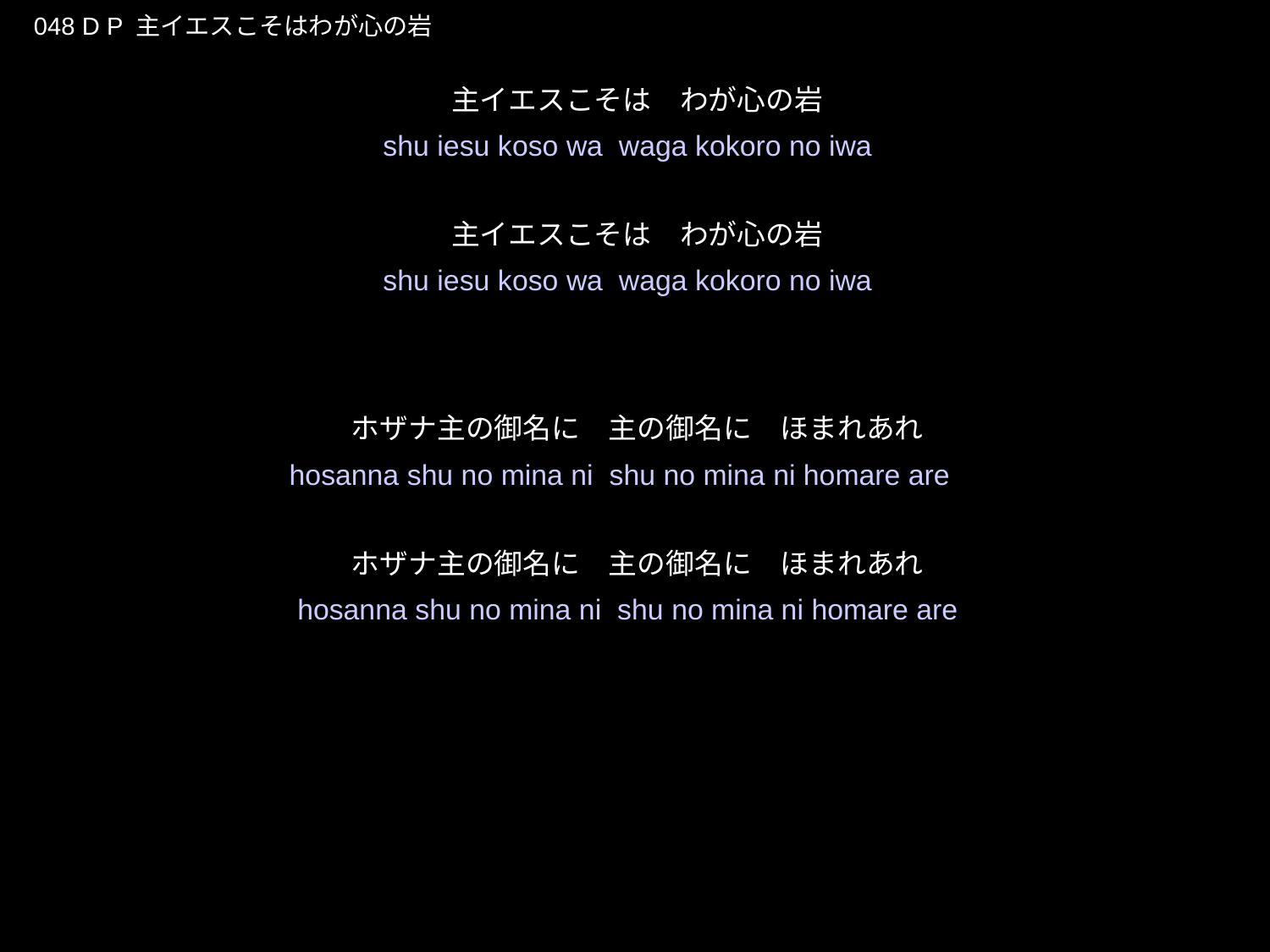

しゅいえすこそはわがこころのいわ
★P
048 D P 主イエスこそはわが心の岩
主イエスこそは　わが心の岩

主イエスこそは　わが心の岩
ホザナ主の御名に　主の御名に　ほまれあれ

ホザナ主の御名に　主の御名に　ほまれあれ
★２
shu iesu koso wa  waga kokoro no iwa

shu iesu koso wa  waga kokoro no iwa
hosanna shu no mina ni  shu no mina ni homare are

hosanna shu no mina ni  shu no mina ni homare are